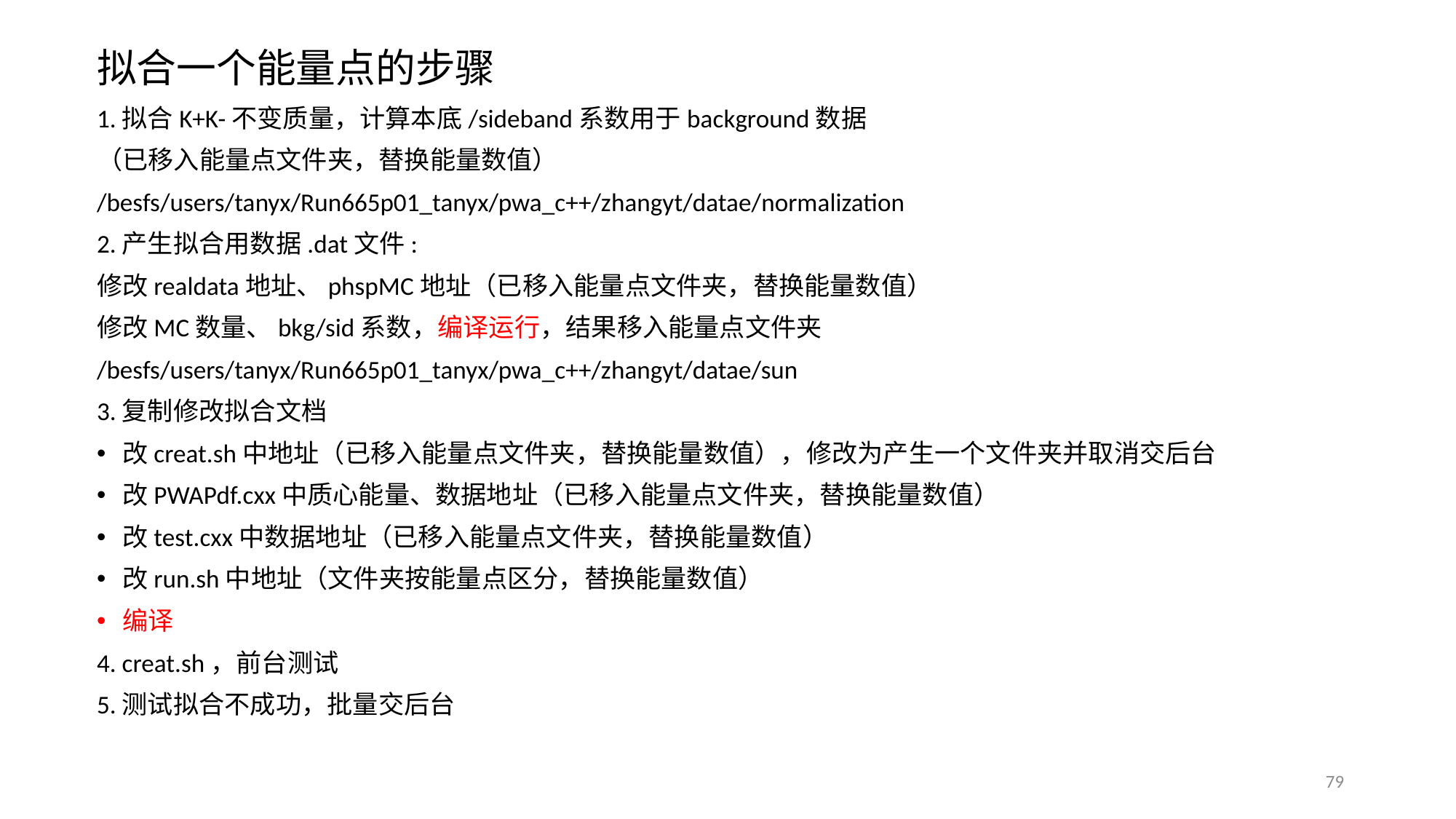

拟合一个能量点的步骤
1.拟合K+K-不变质量，计算本底/sideband系数用于background数据
（已移入能量点文件夹，替换能量数值）
/besfs/users/tanyx/Run665p01_tanyx/pwa_c++/zhangyt/datae/normalization
2.产生拟合用数据.dat文件:
修改realdata地址、phspMC地址（已移入能量点文件夹，替换能量数值）
修改MC数量、bkg/sid系数，编译运行，结果移入能量点文件夹
/besfs/users/tanyx/Run665p01_tanyx/pwa_c++/zhangyt/datae/sun
3.复制修改拟合文档
改creat.sh中地址（已移入能量点文件夹，替换能量数值），修改为产生一个文件夹并取消交后台
改PWAPdf.cxx中质心能量、数据地址（已移入能量点文件夹，替换能量数值）
改test.cxx中数据地址（已移入能量点文件夹，替换能量数值）
改run.sh中地址（文件夹按能量点区分，替换能量数值）
编译
4. creat.sh，前台测试
5.测试拟合不成功，批量交后台
79